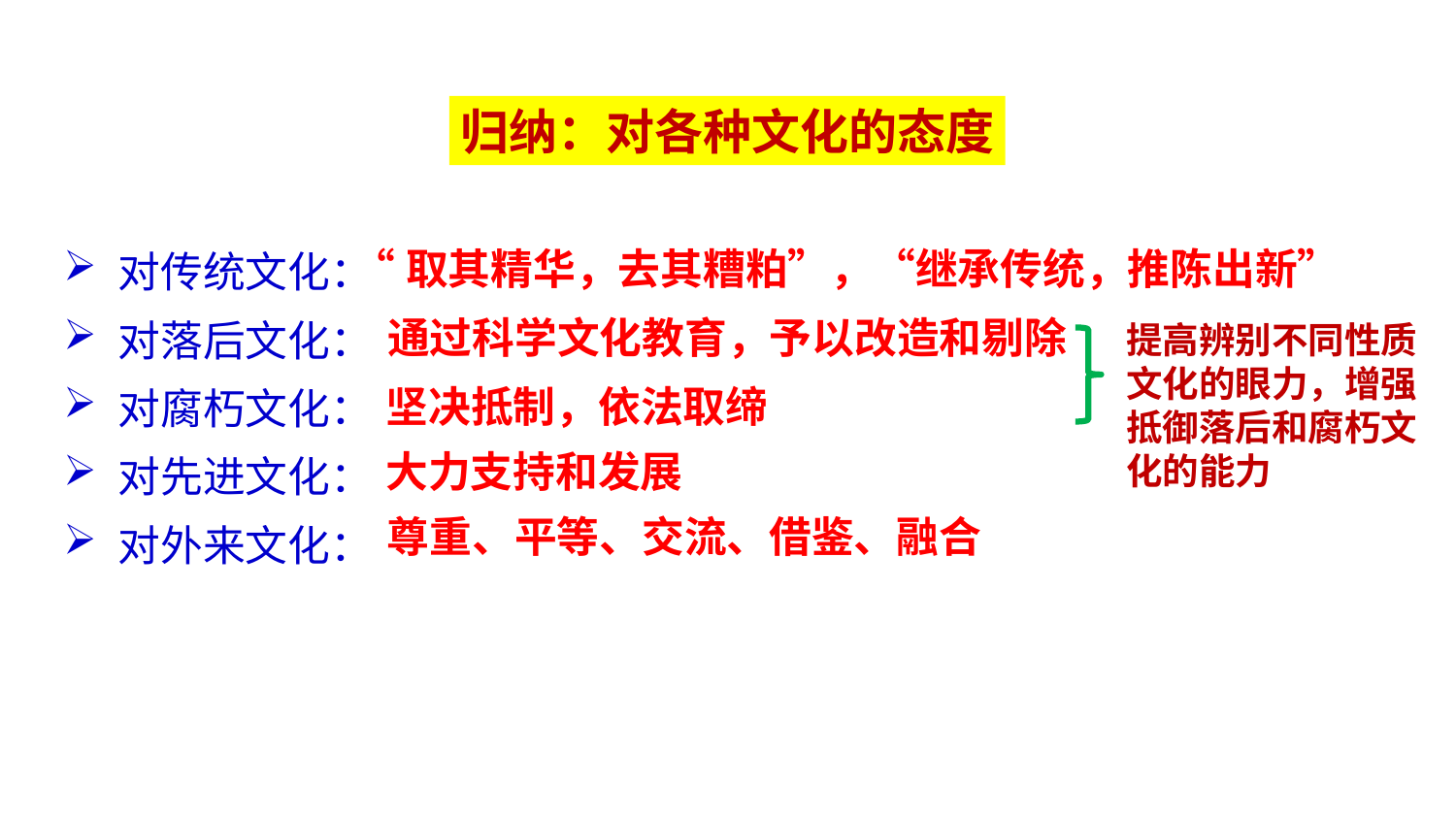

归纳：对各种文化的态度
对传统文化：
对落后文化：
对腐朽文化：
对先进文化：
对外来文化：
“取其精华，去其糟粕”，“继承传统，推陈出新”
通过科学文化教育，予以改造和剔除
提高辨别不同性质文化的眼力，增强抵御落后和腐朽文化的能力

坚决抵制，依法取缔
大力支持和发展
尊重、平等、交流、借鉴、融合